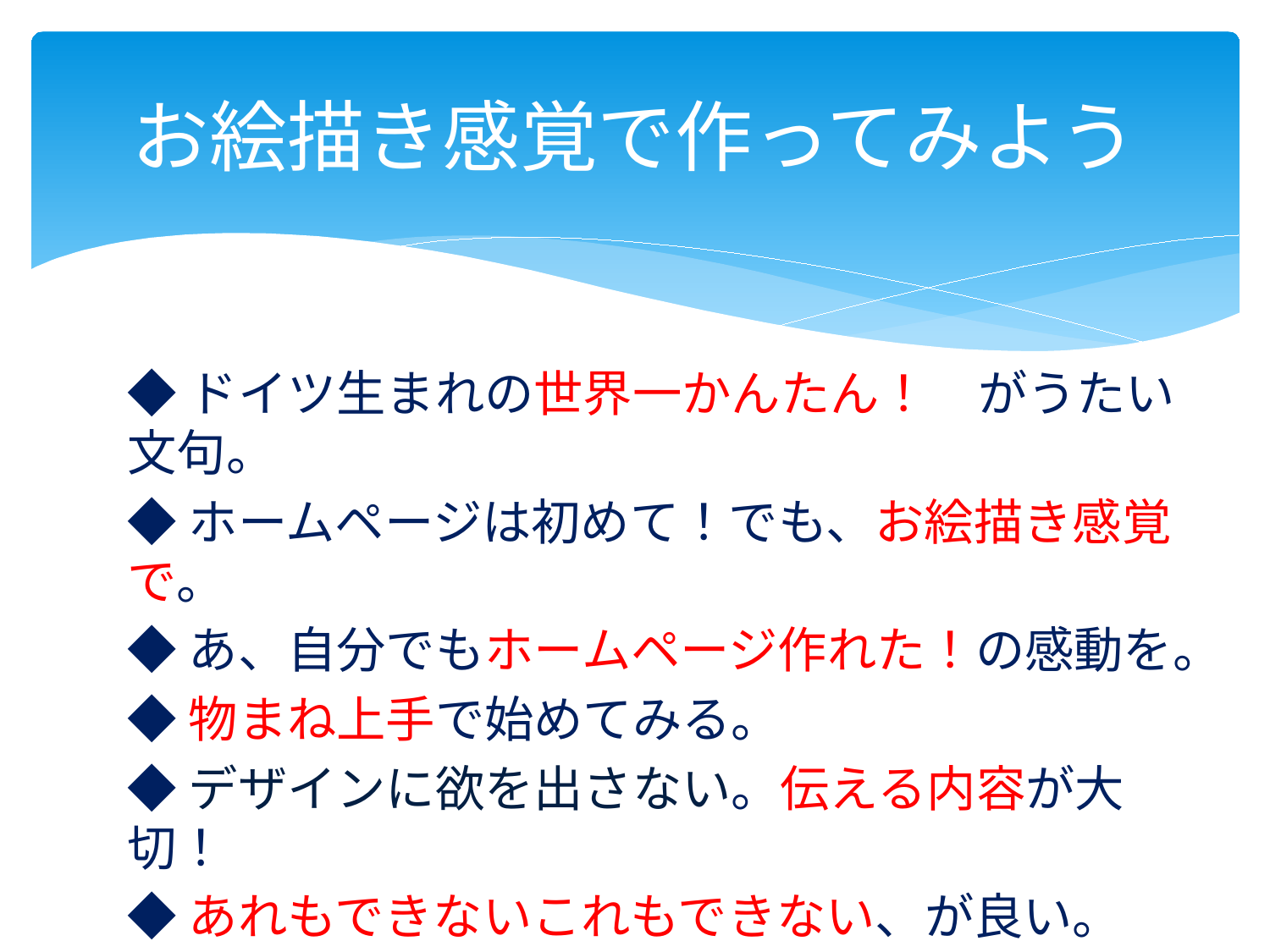

# お絵描き感覚で作ってみよう
◆ドイツ生まれの世界一かんたん！　がうたい文句。
◆ホームページは初めて！でも、お絵描き感覚で。
◆あ、自分でもホームページ作れた！の感動を。
◆物まね上手で始めてみる。
◆デザインに欲を出さない。伝える内容が大切！
◆あれもできないこれもできない、が良い。